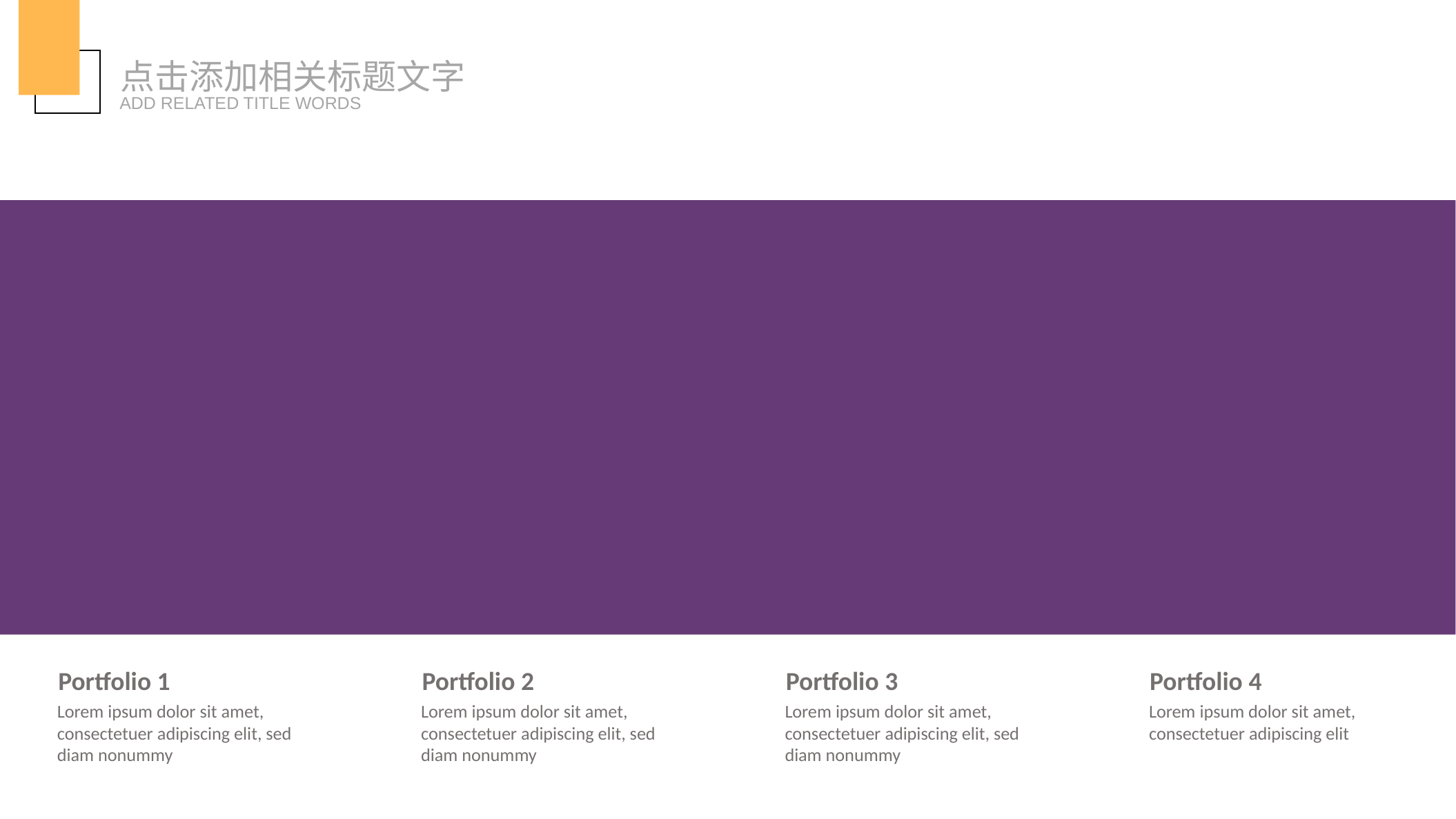

点击添加相关标题文字
ADD RELATED TITLE WORDS

Portfolio 2
Lorem ipsum dolor sit amet, consectetuer adipiscing elit, sed diam nonummy
Portfolio 3
Lorem ipsum dolor sit amet, consectetuer adipiscing elit, sed diam nonummy
Portfolio 1
Lorem ipsum dolor sit amet, consectetuer adipiscing elit, sed diam nonummy
Portfolio 4
Lorem ipsum dolor sit amet, consectetuer adipiscing elit